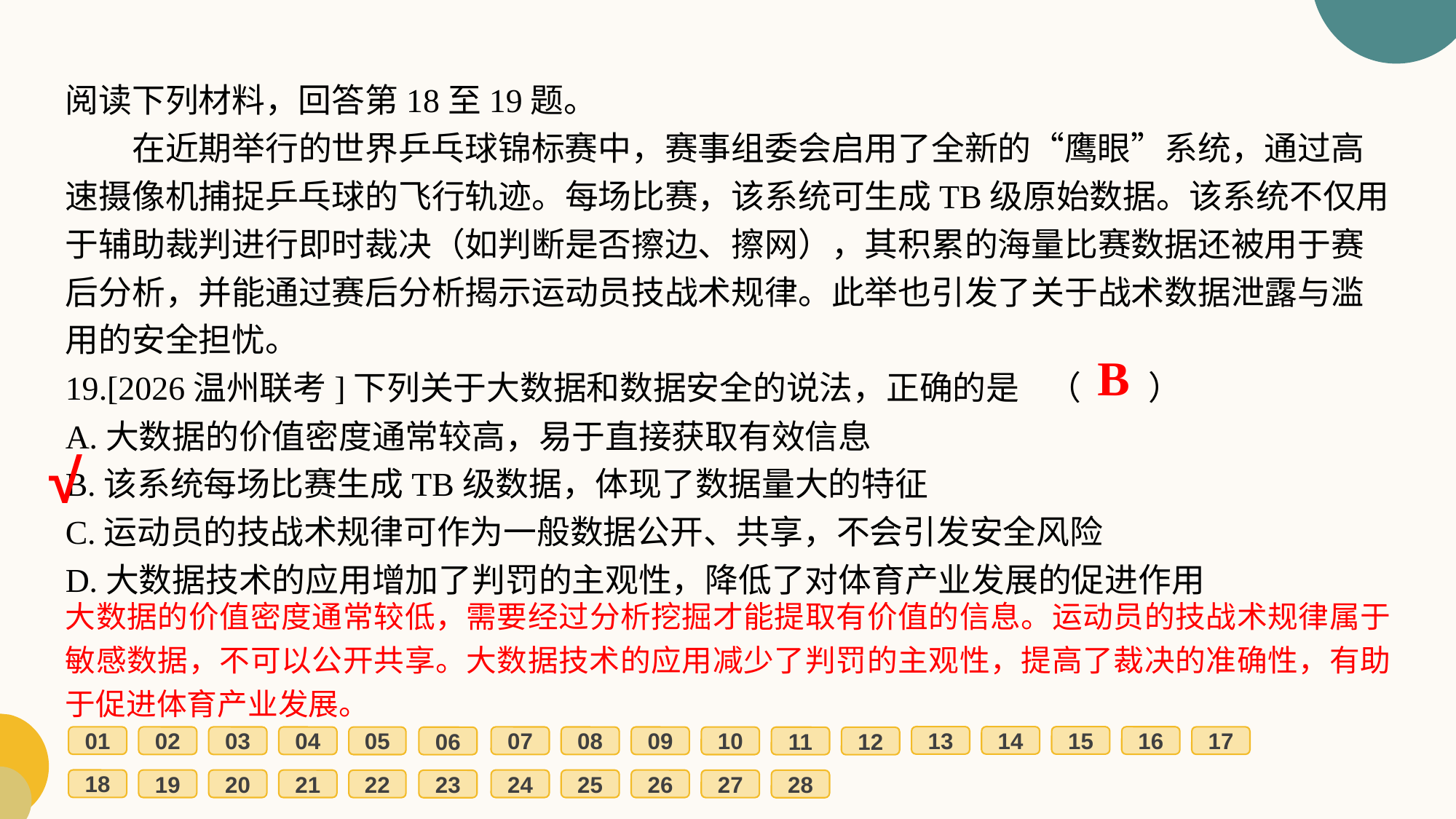

阅读下列材料，回答第18至19题。
　　在近期举行的世界乒乓球锦标赛中，赛事组委会启用了全新的“鹰眼”系统，通过高速摄像机捕捉乒乓球的飞行轨迹。每场比赛，该系统可生成TB级原始数据。该系统不仅用于辅助裁判进行即时裁决（如判断是否擦边、擦网），其积累的海量比赛数据还被用于赛后分析，并能通过赛后分析揭示运动员技战术规律。此举也引发了关于战术数据泄露与滥用的安全担忧。
19.[2026温州联考]下列关于大数据和数据安全的说法，正确的是	（　　）
A.大数据的价值密度通常较高，易于直接获取有效信息
B.该系统每场比赛生成TB级数据，体现了数据量大的特征
C.运动员的技战术规律可作为一般数据公开、共享，不会引发安全风险
D.大数据技术的应用增加了判罚的主观性，降低了对体育产业发展的促进作用
B
√
大数据的价值密度通常较低，需要经过分析挖掘才能提取有价值的信息。运动员的技战术规律属于敏感数据，不可以公开共享。大数据技术的应用减少了判罚的主观性，提高了裁决的准确性，有助于促进体育产业发展。